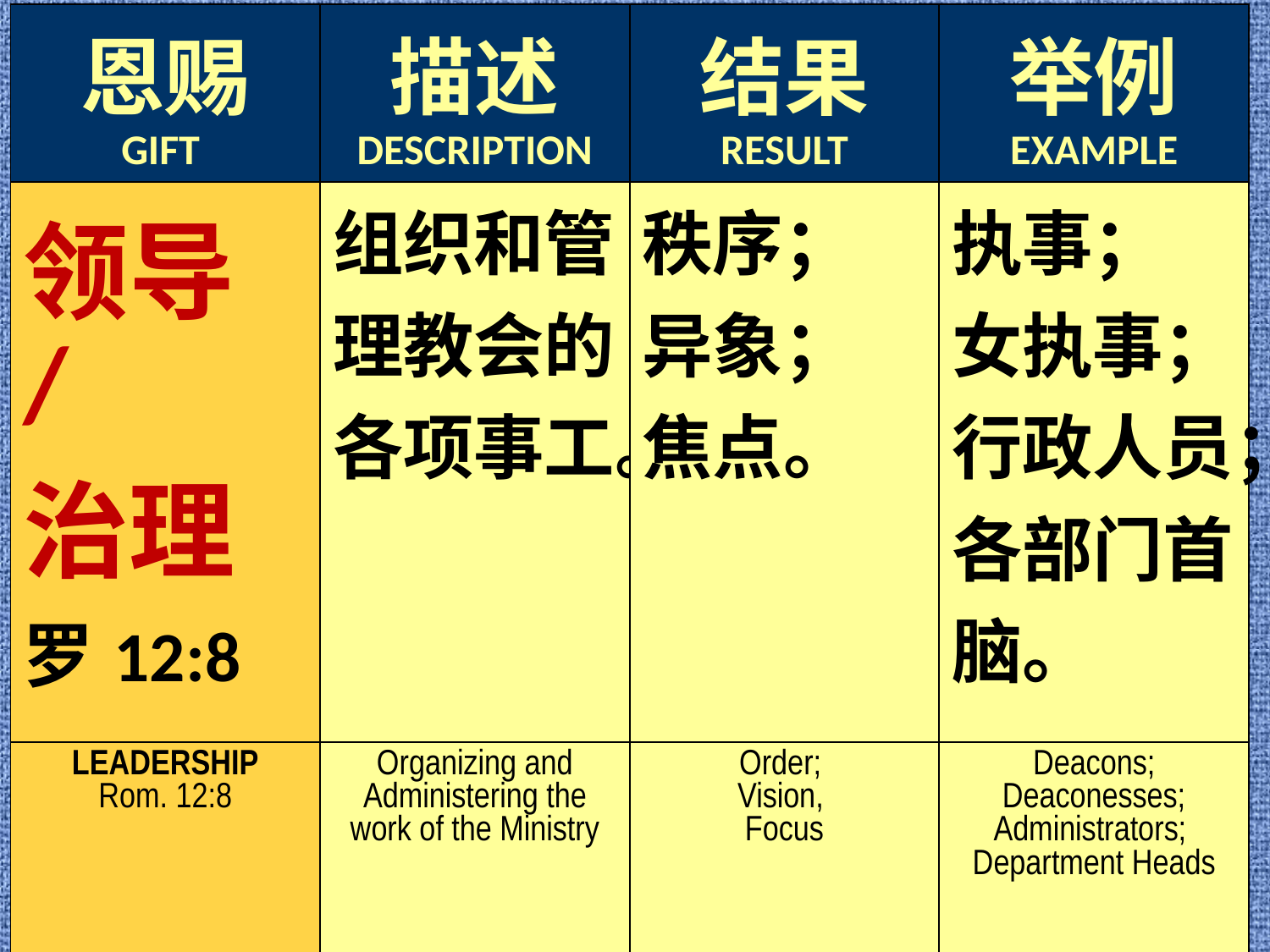

| 恩赐 GIFT | 描述 DESCRIPTION | 结果 RESULT | 举例 EXAMPLE |
| --- | --- | --- | --- |
| 领导/ 治理 罗12:8 | 组织和管理教会的各项事工。 | 秩序； 异象； 焦点。 | 执事； 女执事； 行政人员； 各部门首脑。 |
| LEADERSHIP Rom. 12:8 | Organizing and Administering the work of the Ministry | Order; Vision, Focus | Deacons; Deaconesses; Administrators; Department Heads |